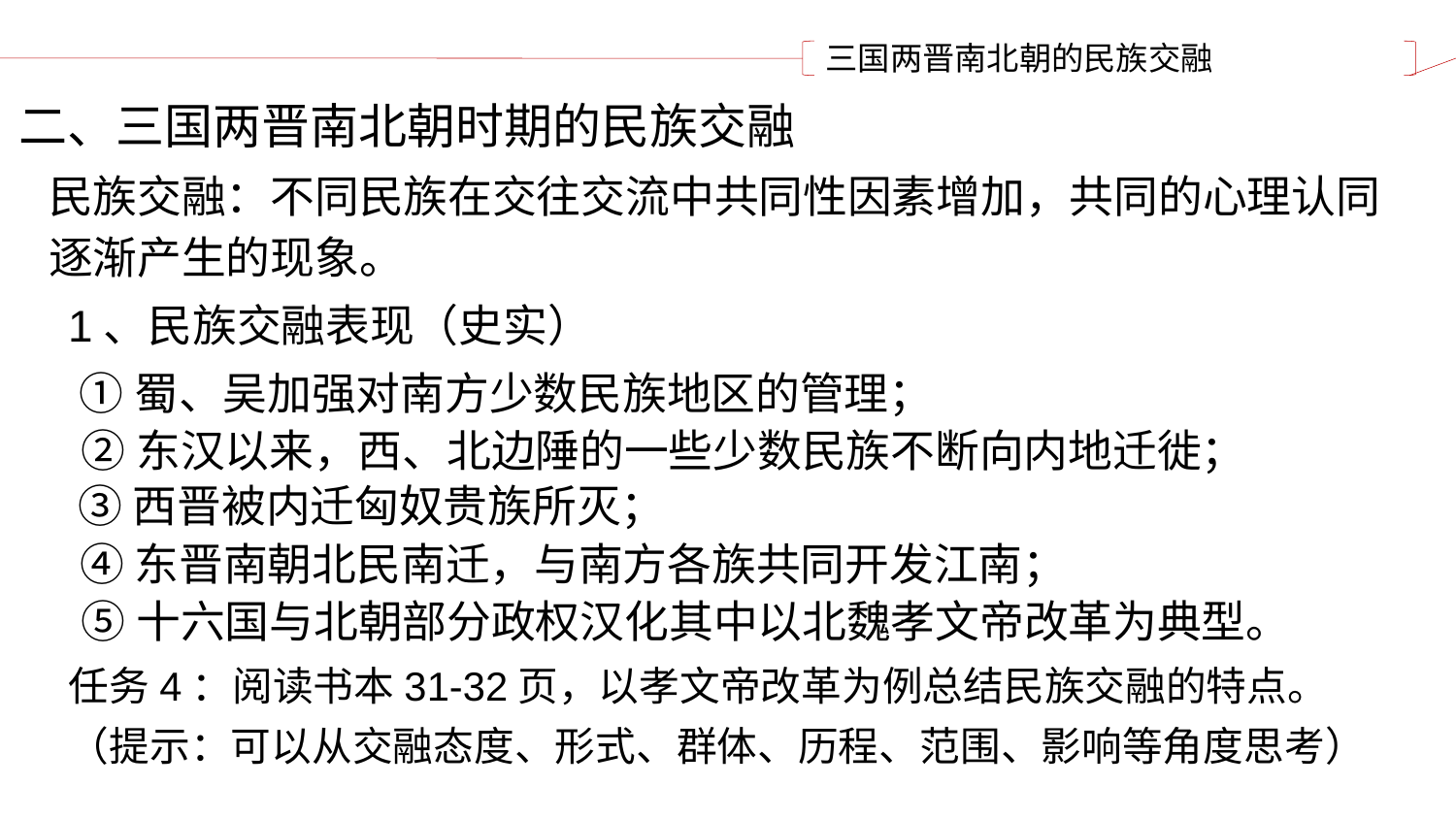

三国两晋南北朝的民族交融

二、三国两晋南北朝时期的民族交融
民族交融：不同民族在交往交流中共同性因素增加，共同的心理认同逐渐产生的现象。
1、民族交融表现（史实）
①蜀、吴加强对南方少数民族地区的管理；
②东汉以来，西、北边陲的一些少数民族不断向内地迁徙；
③西晋被内迁匈奴贵族所灭；
④东晋南朝北民南迁，与南方各族共同开发江南；
⑤十六国与北朝部分政权汉化其中以北魏孝文帝改革为典型。
任务4：阅读书本31-32页，以孝文帝改革为例总结民族交融的特点。
（提示：可以从交融态度、形式、群体、历程、范围、影响等角度思考）